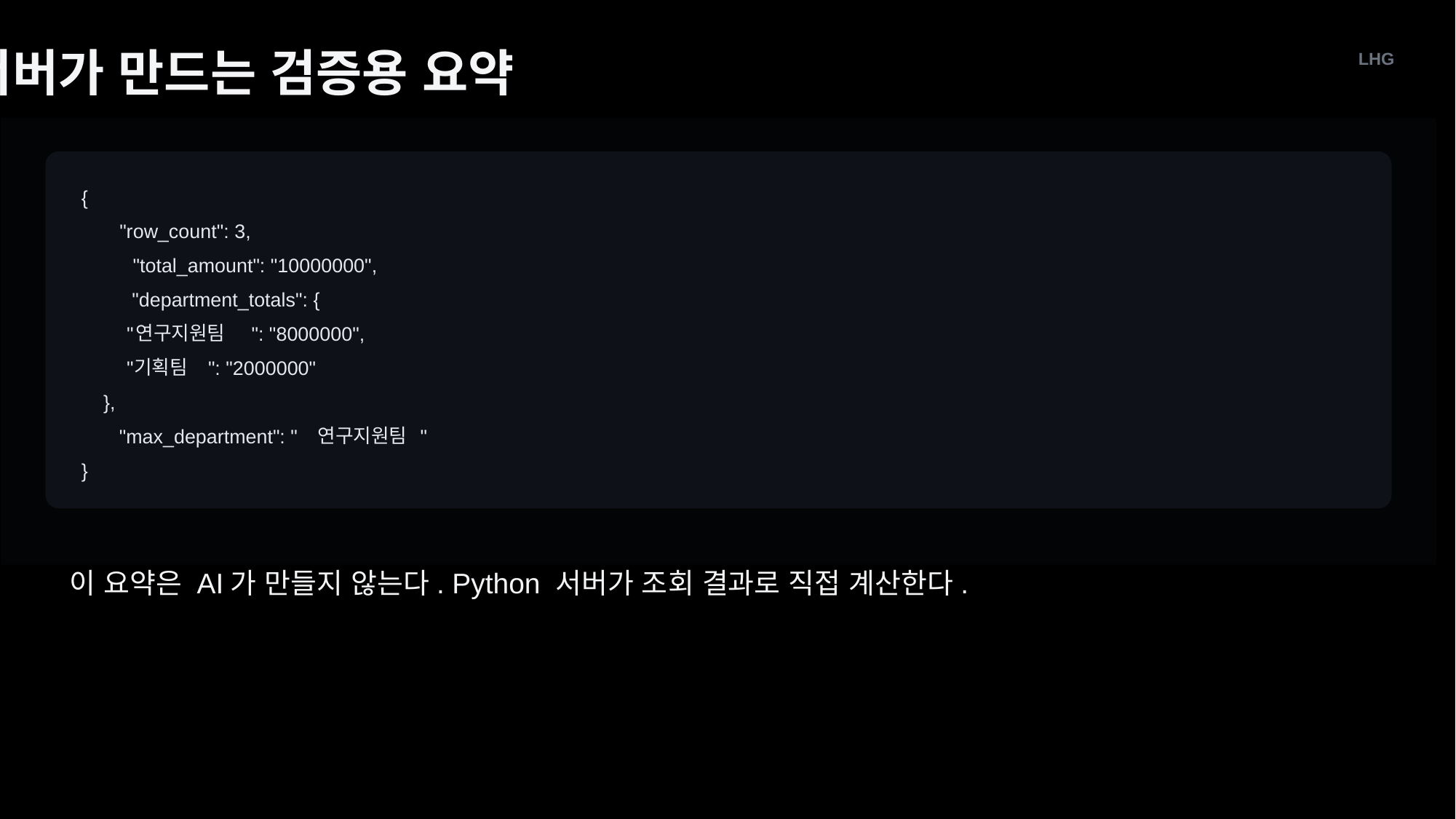

서버가 만드는 검증용 요약
LHG

{
"row_count": 3,
"total_amount": "10000000",
"department_totals": {
연구지원팀
"
": "8000000",
기획팀
"
": "2000000"
},
연구지원팀
"max_department": "
"
}
이 요약은 AI가 만들지 않는다. Python 서버가 조회 결과로 직접 계산한다.